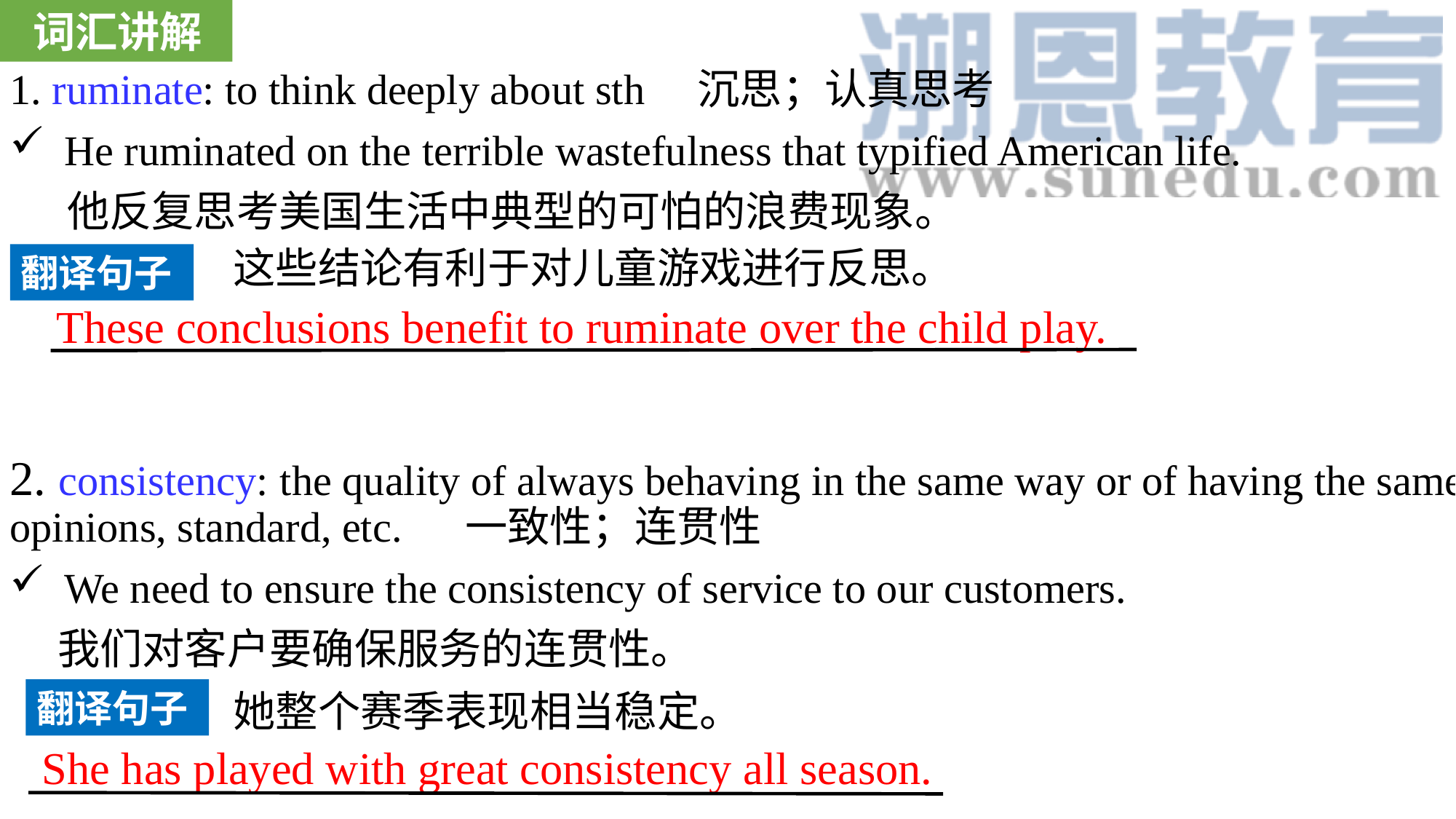

词汇讲解
1. ruminate: to think deeply about sth    沉思；认真思考
He ruminated on the terrible wastefulness that typified American life.
     他反复思考美国生活中典型的可怕的浪费现象。

2. consistency: the quality of always behaving in the same way or of having the same opinions, standard, etc.     一致性；连贯性
We need to ensure the consistency of service to our customers.
    我们对客户要确保服务的连贯性。
这些结论有利于对儿童游戏进行反思。
翻译句子
These conclusions benefit to ruminate over the child play.
她整个赛季表现相当稳定。
翻译句子
She has played with great consistency all season.